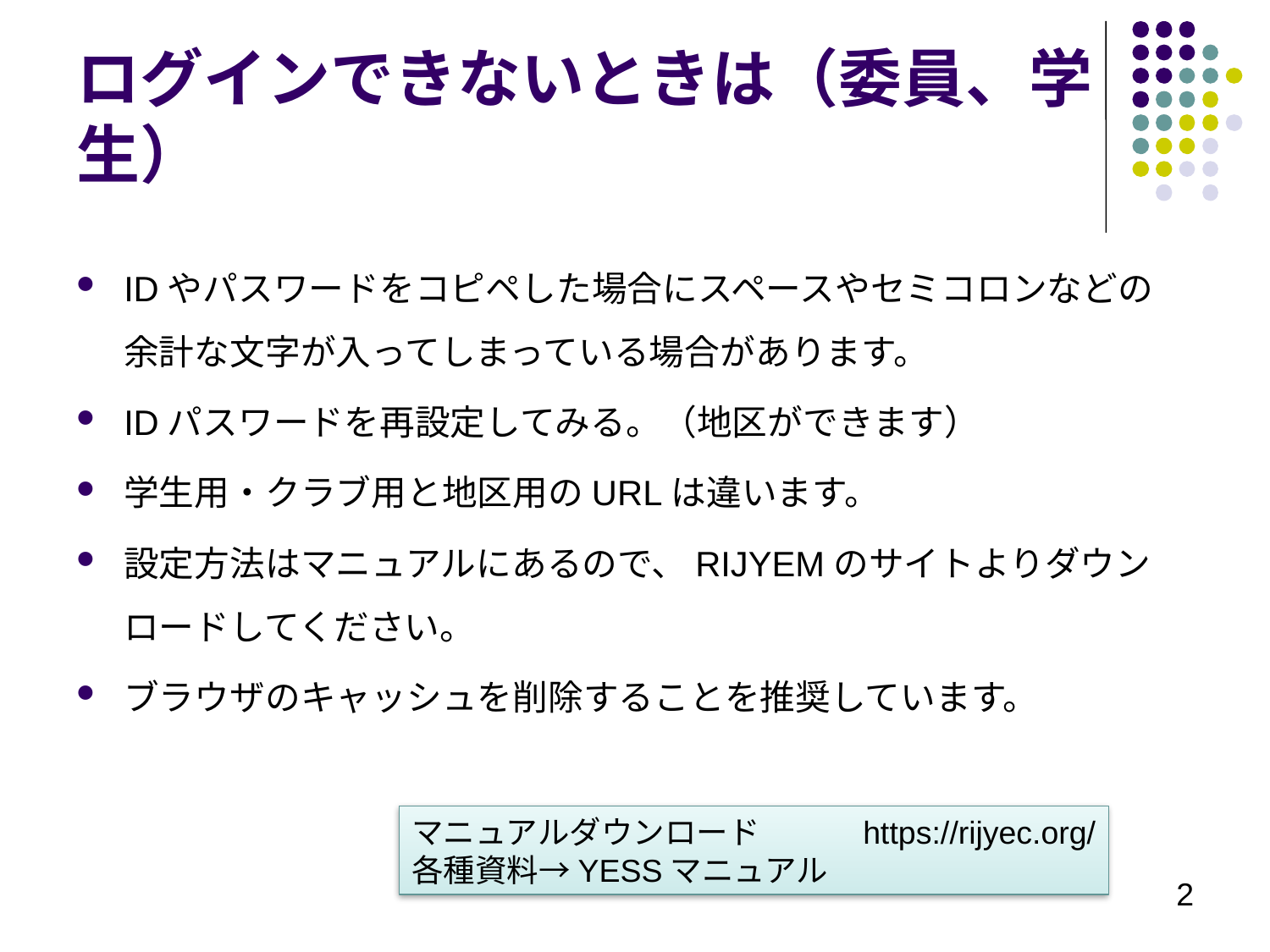

# ログインできないときは（委員、学生）
IDやパスワードをコピペした場合にスペースやセミコロンなどの余計な文字が入ってしまっている場合があります。
IDパスワードを再設定してみる。（地区ができます）
学生用・クラブ用と地区用のURLは違います。
設定方法はマニュアルにあるので、RIJYEMのサイトよりダウンロードしてください。
ブラウザのキャッシュを削除することを推奨しています。
マニュアルダウンロード　　　https://rijyec.org/
各種資料→YESSマニュアル
2